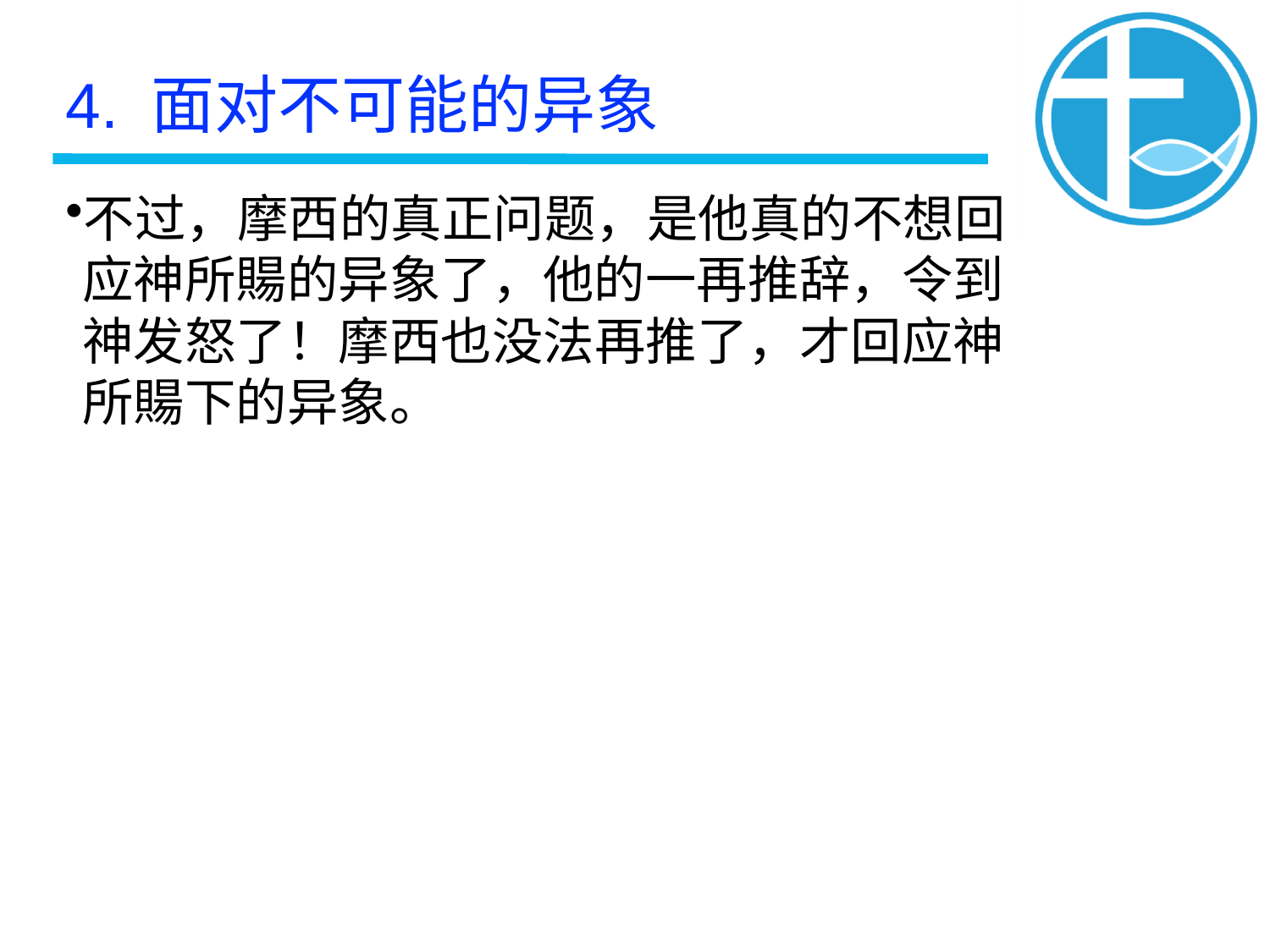

4. 面对不可能的异象
不过，摩西的真正问题，是他真的不想回应神所𧶽的异象了，他的一再推辞，令到神发怒了！摩西也没法再推了，才回应神所𧶽下的异象。